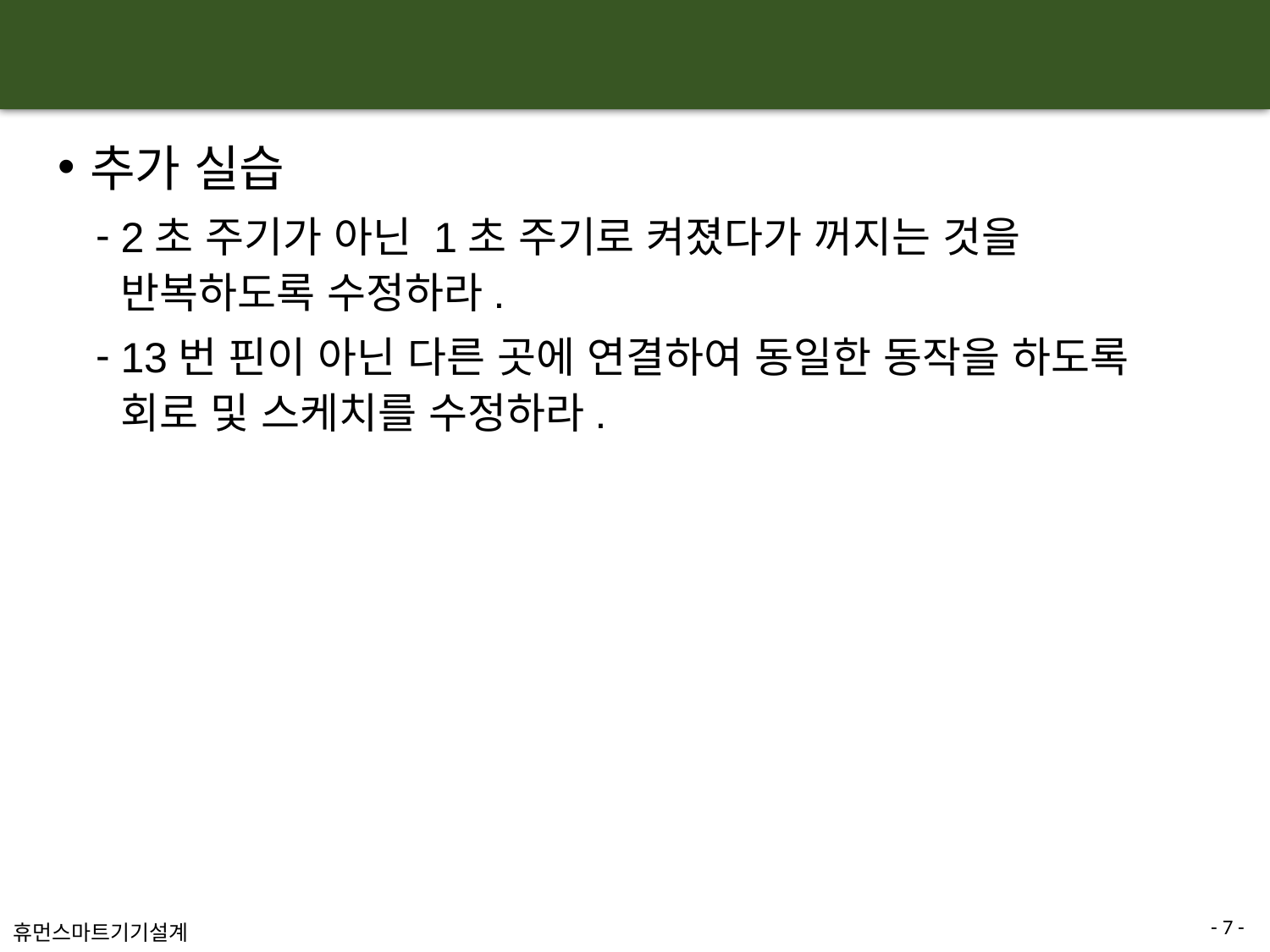

#
추가 실습
2초 주기가 아닌 1초 주기로 켜졌다가 꺼지는 것을 반복하도록 수정하라.
13번 핀이 아닌 다른 곳에 연결하여 동일한 동작을 하도록 회로 및 스케치를 수정하라.
- 7 -